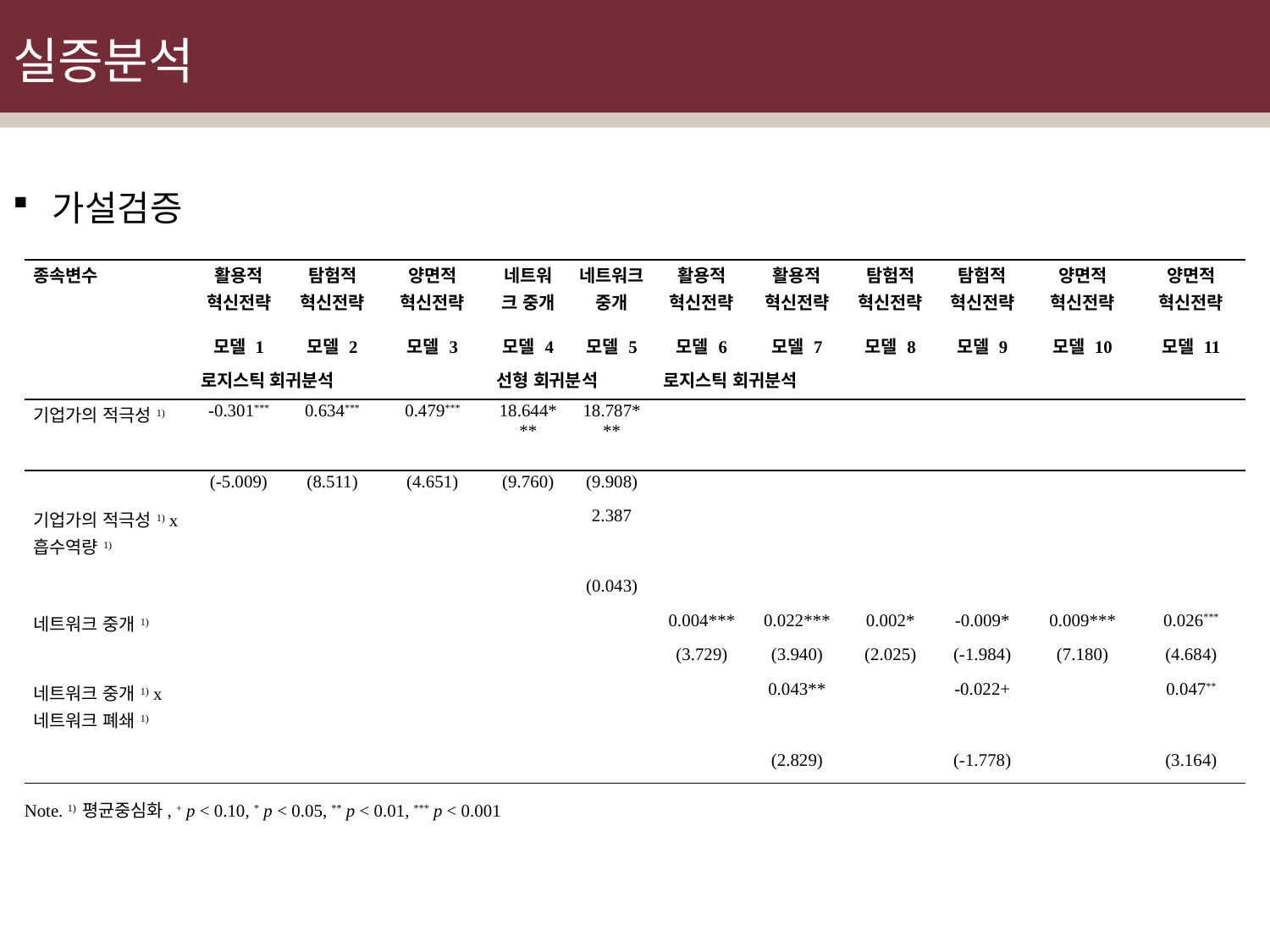

# 실증분석

가설검증
| 종속변수 | 활용적 혁신전략 | 탐험적 혁신전략 | 양면적 혁신전략 | 네트워크 중개 | 네트워크 중개 | 활용적 혁신전략 | 활용적 혁신전략 | 탐험적 혁신전략 | 탐험적 혁신전략 | 양면적 혁신전략 | 양면적 혁신전략 |
| --- | --- | --- | --- | --- | --- | --- | --- | --- | --- | --- | --- |
|  | 모델 1 | 모델 2 | 모델 3 | 모델 4 | 모델 5 | 모델 6 | 모델 7 | 모델 8 | 모델 9 | 모델 10 | 모델 11 |
|  | 로지스틱 회귀분석 |  |  | 선형 회귀분석 |  | 로지스틱 회귀분석 |  |  |  |  |  |
| 기업가의 적극성1) | -0.301\*\*\* | 0.634\*\*\* | 0.479\*\*\* | 18.644\*\*\* | 18.787\*\*\* |  |  |  |  |  |  |
|  | (-5.009) | (8.511) | (4.651) | (9.760) | (9.908) |  |  |  |  |  |  |
| 기업가의 적극성1) x 흡수역량1) |  |  |  |  | 2.387 |  |  |  |  |  |  |
|  |  |  |  |  | (0.043) |  |  |  |  |  |  |
| 네트워크 중개1) |  |  |  |  |  | 0.004\*\*\* | 0.022\*\*\* | 0.002\* | -0.009\* | 0.009\*\*\* | 0.026\*\*\* |
|  |  |  |  |  |  | (3.729) | (3.940) | (2.025) | (-1.984) | (7.180) | (4.684) |
| 네트워크 중개1) x 네트워크 폐쇄1) |  |  |  |  |  |  | 0.043\*\* |  | -0.022+ |  | 0.047\*\* |
|  |  |  |  |  |  |  | (2.829) |  | (-1.778) |  | (3.164) |
Note. 1) 평균중심화, + p < 0.10, * p < 0.05, ** p < 0.01, *** p < 0.001